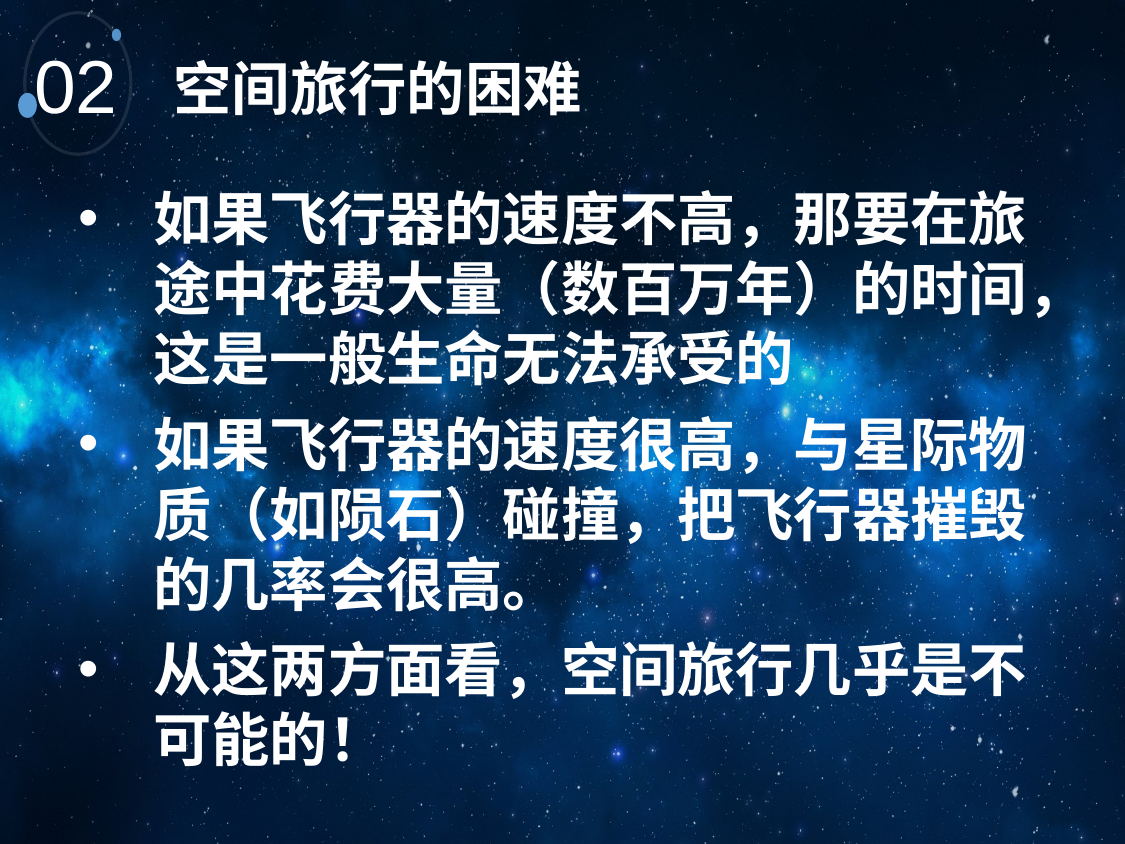

02
空间旅行的困难
如果飞行器的速度不高，那要在旅途中花费大量（数百万年）的时间，这是一般生命无法承受的
如果飞行器的速度很高，与星际物质（如陨石）碰撞，把飞行器摧毁的几率会很高。
从这两方面看，空间旅行几乎是不可能的！